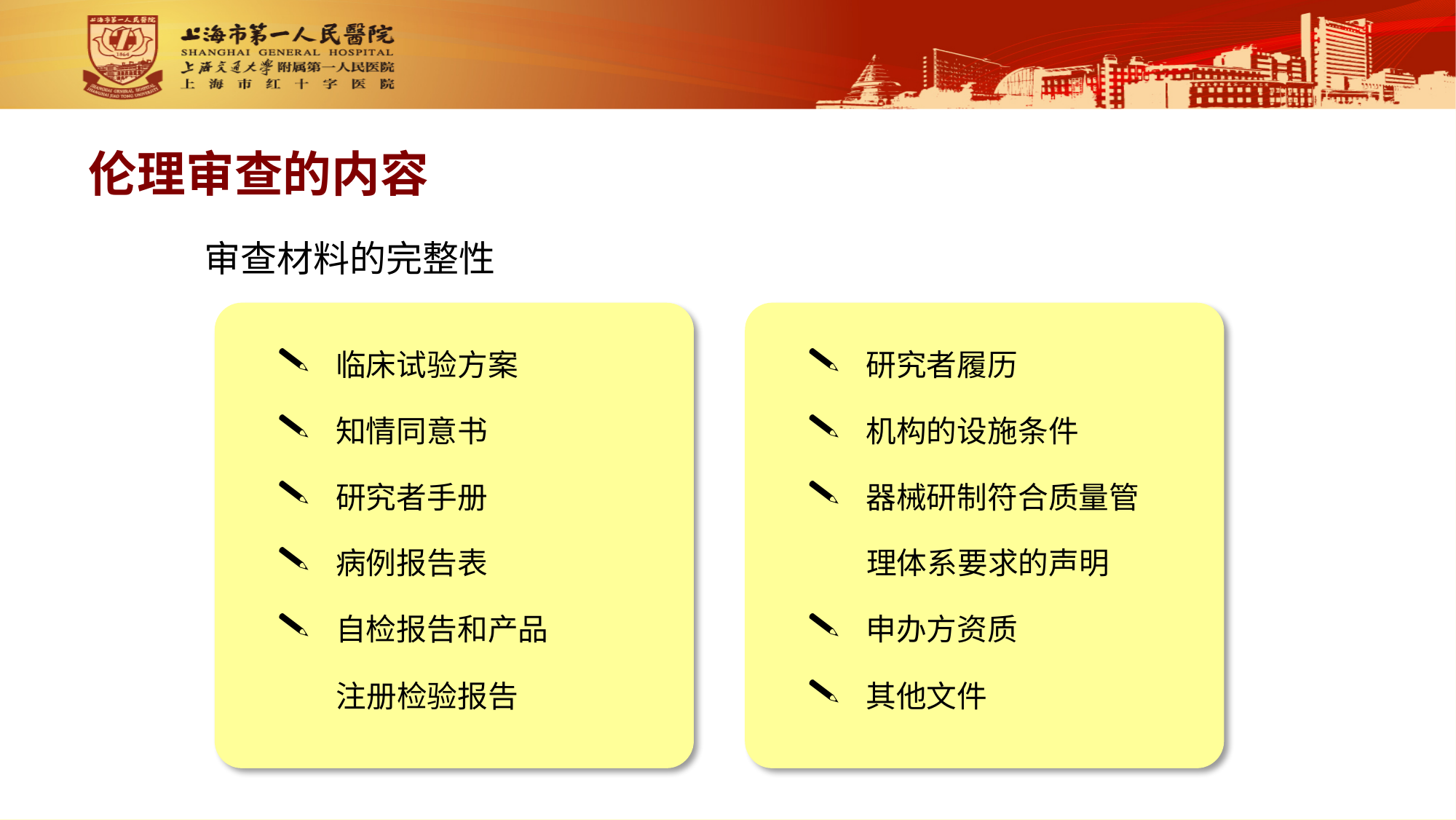

伦理审查的内容
审查材料的完整性
 临床试验方案
 知情同意书
 研究者手册
 病例报告表
 自检报告和产品
 注册检验报告

 研究者履历
 机构的设施条件
 器械研制符合质量管
 理体系要求的声明
 申办方资质
 其他文件